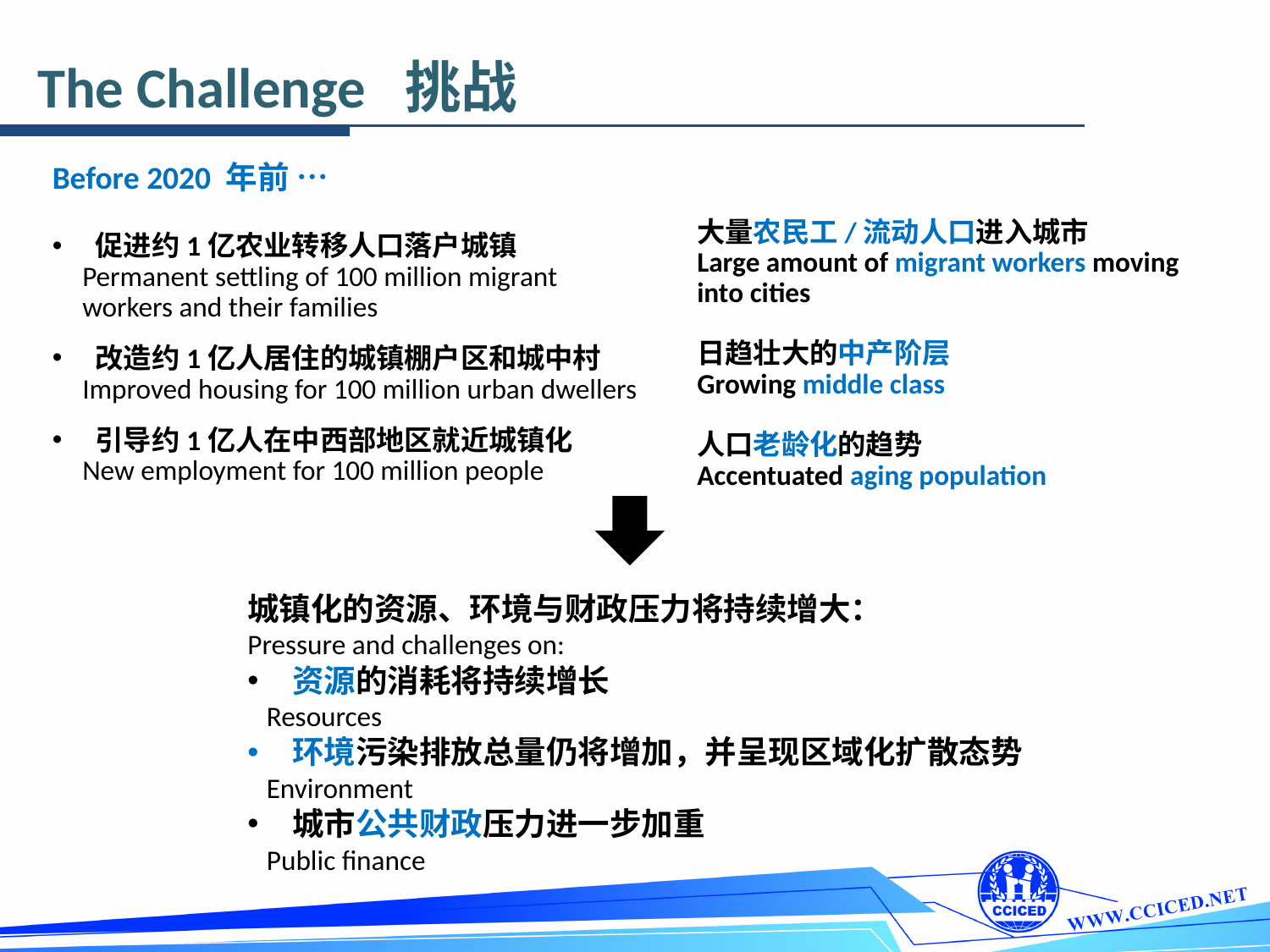

The Challenge  挑战
Before 2020 年前 …

 促进约1亿农业转移人口落户城镇
Permanent settling of 100 million migrant workers and their families
 改造约1亿人居住的城镇棚户区和城中村
Improved housing for 100 million urban dwellers
 引导约1亿人在中西部地区就近城镇化
New employment for 100 million people
大量农民工/流动人口进入城市
Large amount of migrant workers moving into cities

日趋壮大的中产阶层
Growing middle class

人口老龄化的趋势
Accentuated aging population

城镇化的资源、环境与财政压力将持续增大：
Pressure and challenges on:
 资源的消耗将持续增长
   Resources
 环境污染排放总量仍将增加，并呈现区域化扩散态势
   Environment
 城市公共财政压力进一步加重
   Public finance